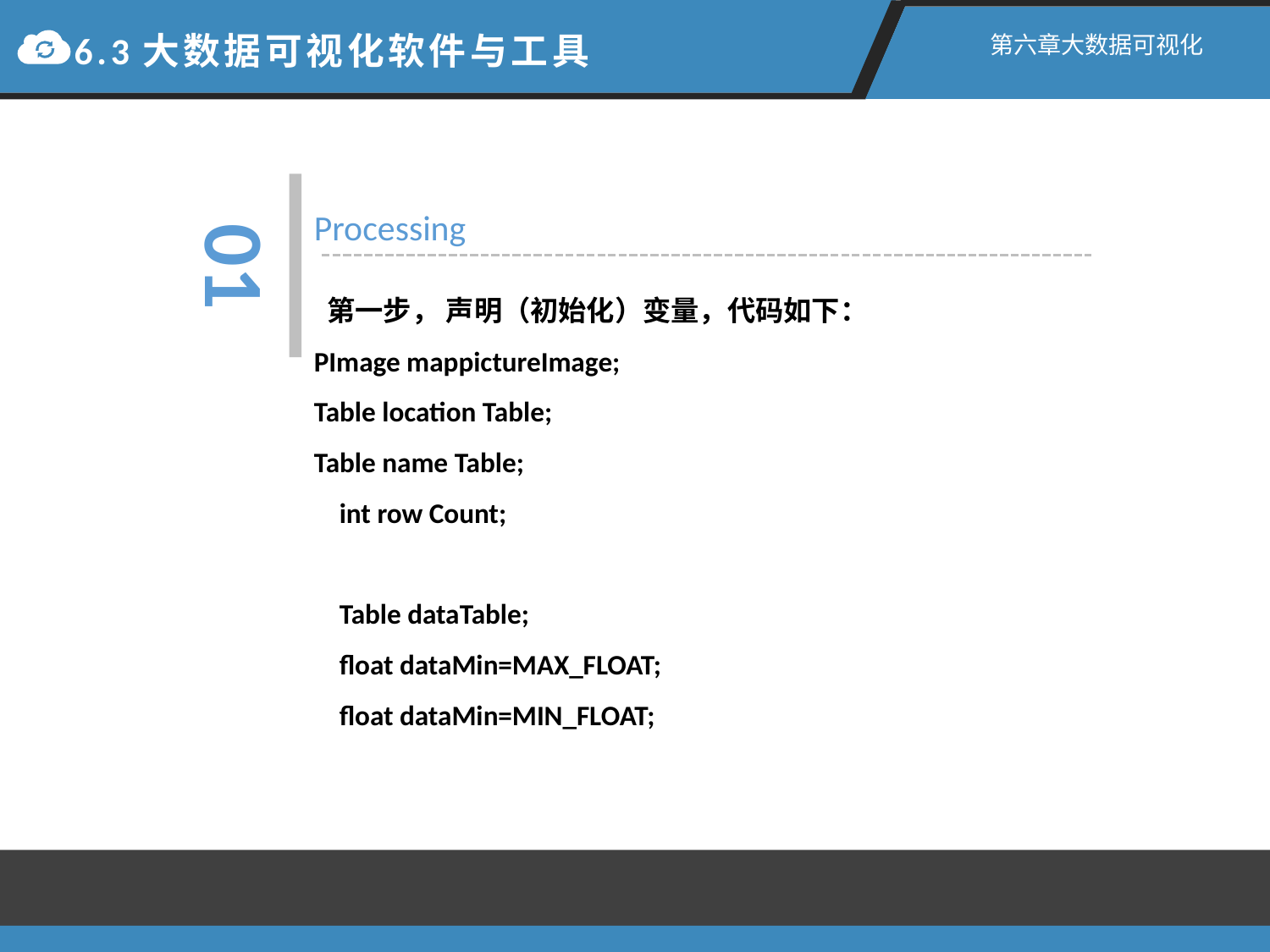

6.3大数据可视化软件与工具
第六章大数据可视化

01
Processing
 第一步， 声明（初始化）变量，代码如下：
PImage mappictureImage;
Table location Table;
Table name Table;
    int row Count;

    Table dataTable;
    float dataMin=MAX_FLOAT;
    float dataMin=MIN_FLOAT;